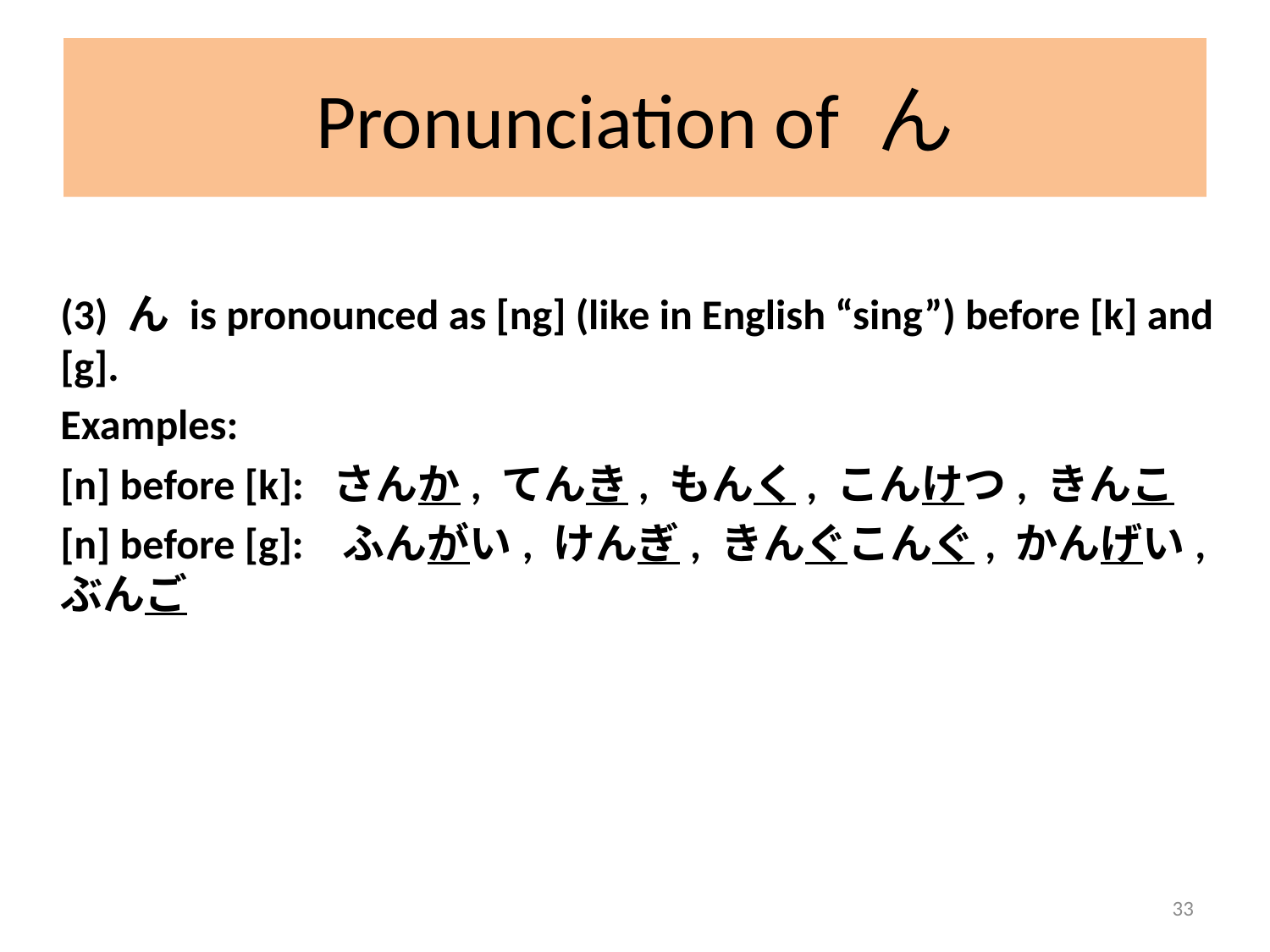

# Pronunciation of ん

	(3) ん is pronounced as [ng] (like in English “sing”) before [k] and [g].
	Examples:
   	[n] before [k]:  さんか, てんき, もんく, こんけつ, きんこ
  	[n] before [g]:   ふんがい, けんぎ, きんぐこんぐ, かんげい, ぶんご

33